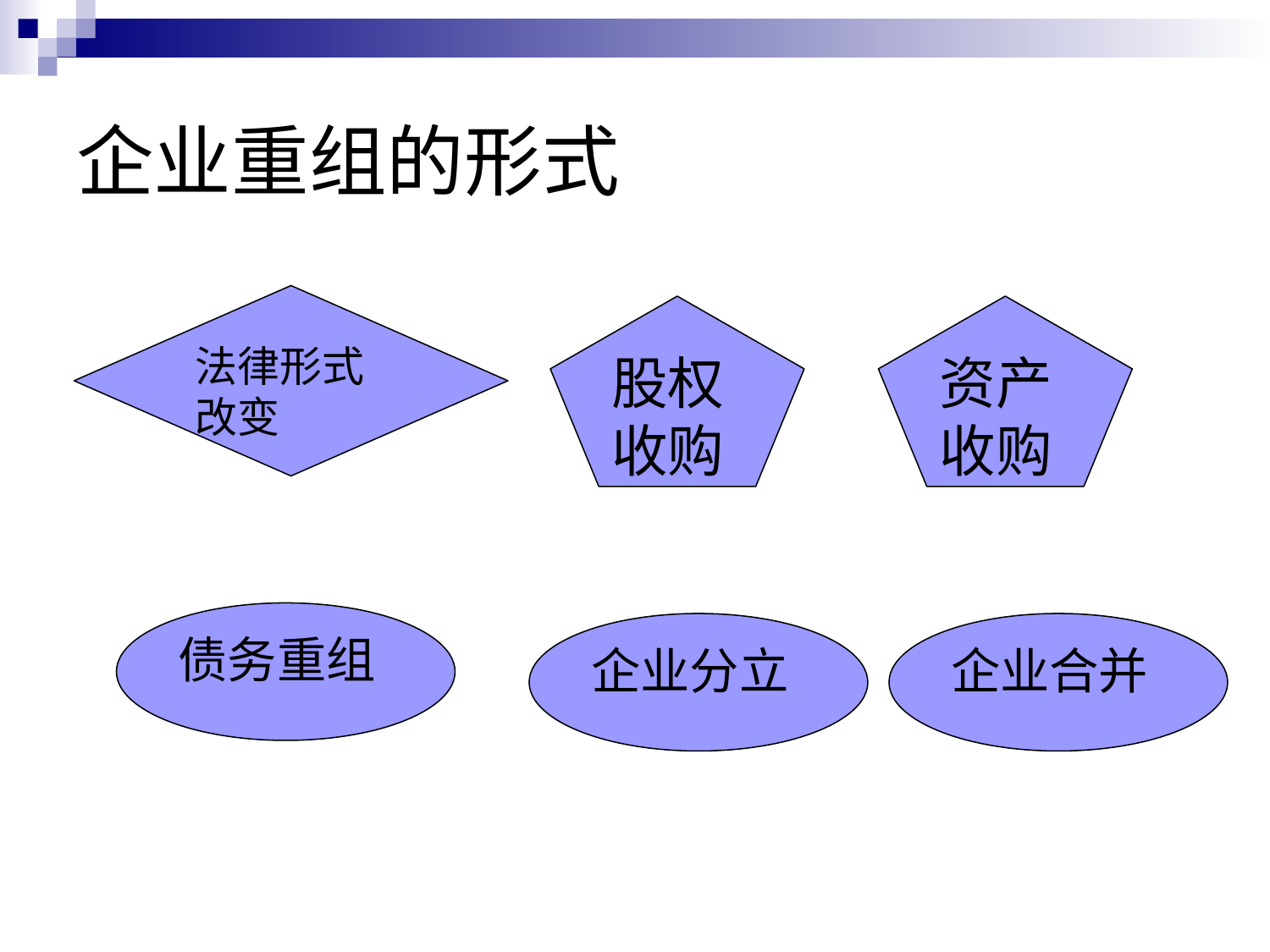

# 企业重组的形式
法律形式改变
股权收购
资产收购
债务重组
企业分立
企业合并